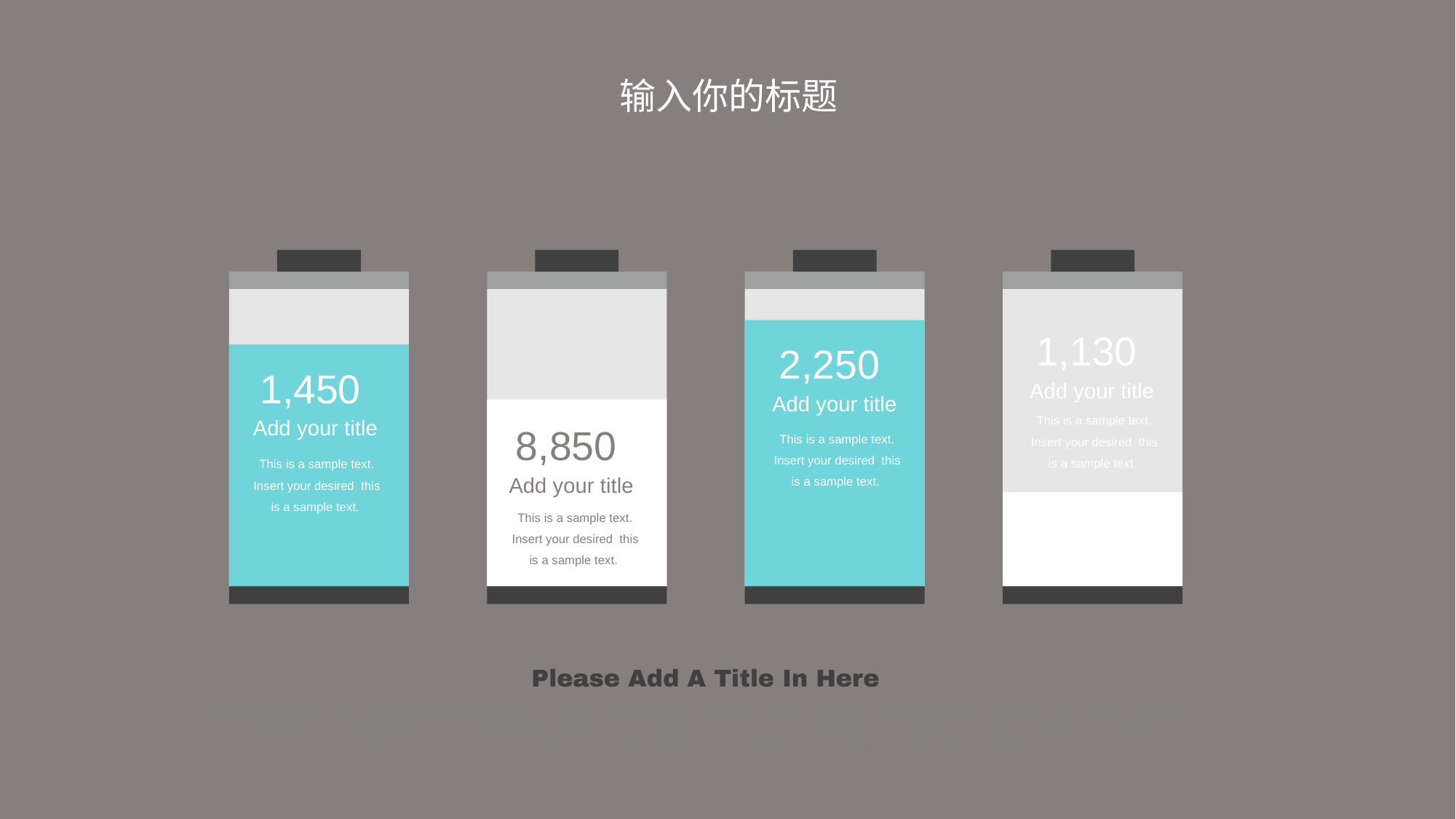

输入你的标题

1,130
Add your title
2,250
Add your title
1,450
Add your title
This is a sample text. Insert your desired  this is a sample text.
8,850
Add your title
This is a sample text. Insert your desired  this is a sample text.
This is a sample text. Insert your desired  this is a sample text.
This is a sample text. Insert your desired  this is a sample text.
Please Add A Title In Here
this is a sample text. insert your desired text here. Again. this is a dummy text. enter your own text here. this is a sample text. insert your desired text here. Again. this is a dummy text. enter your own text here. this is a sample text. insert your desired text here. Again. this is a dummy text. insert your desired text here.